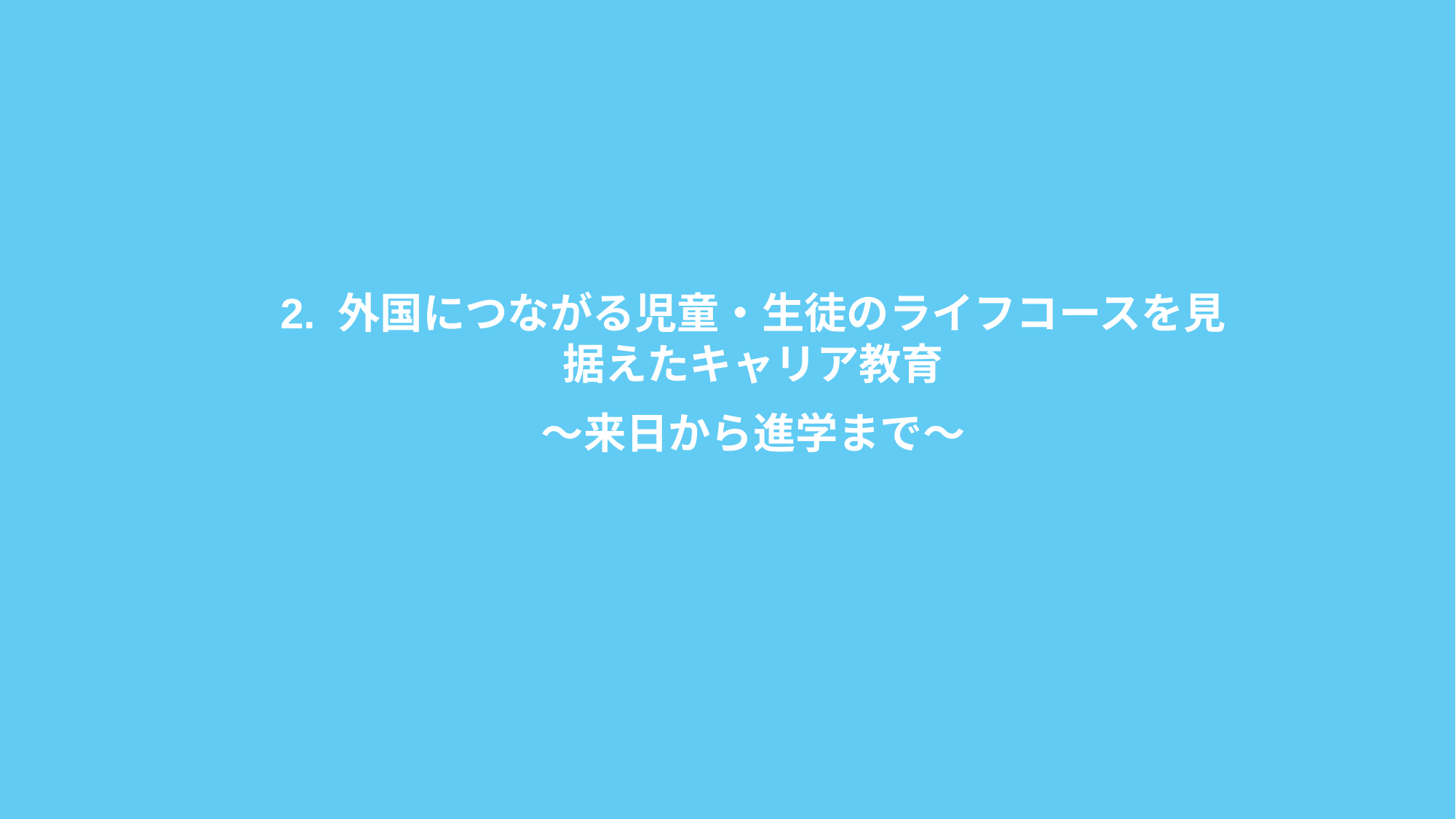

2. 外国につながる児童・生徒のライフコースを見据えたキャリア教育
～来日から進学まで～